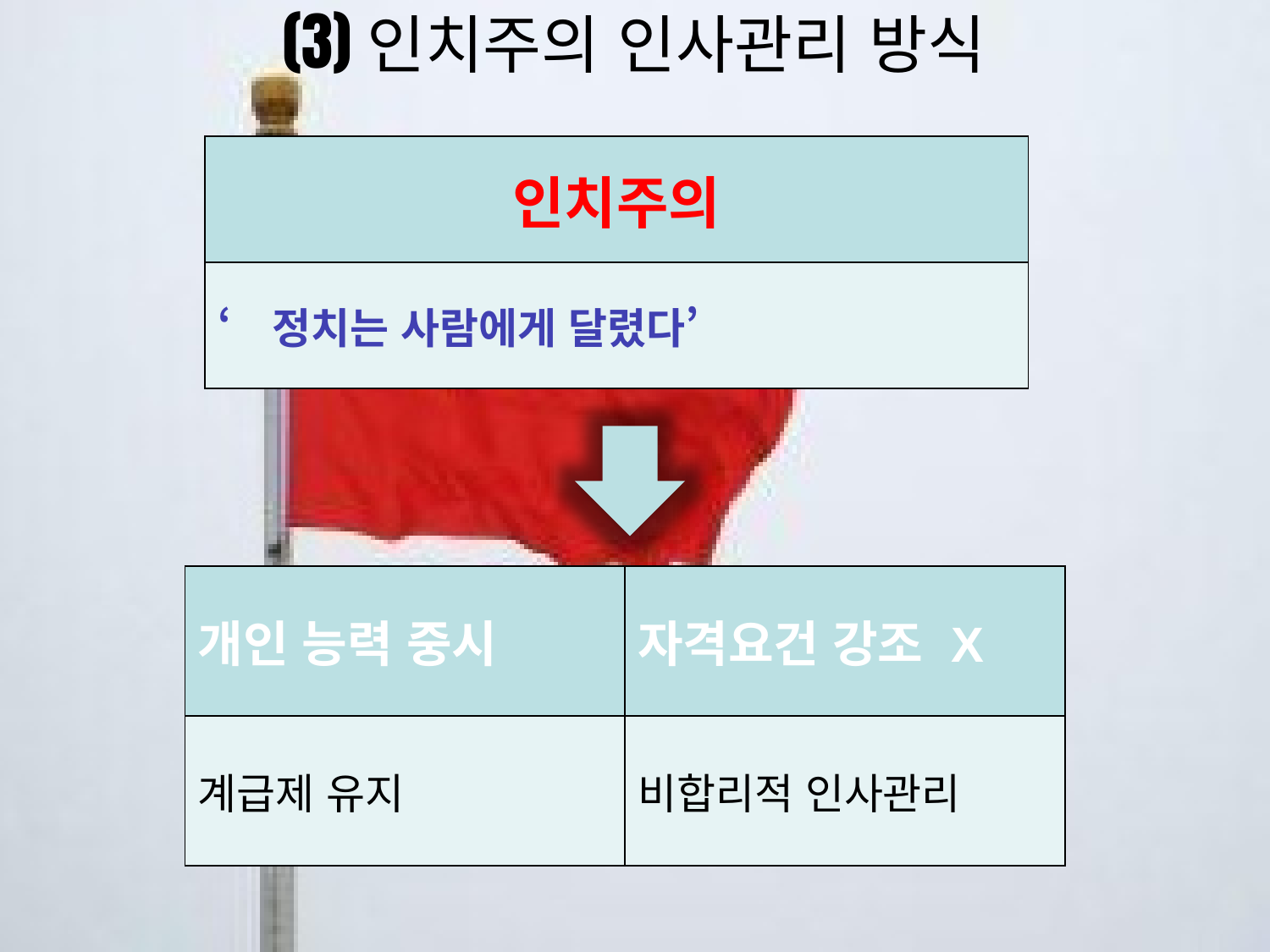

# (3)인치주의 인사관리 방식
| 인치주의 |
| --- |
| ‘정치는 사람에게 달렸다’ |

| 개인 능력 중시 | 자격요건 강조 X |
| --- | --- |
| 계급제 유지 | 비합리적 인사관리 |